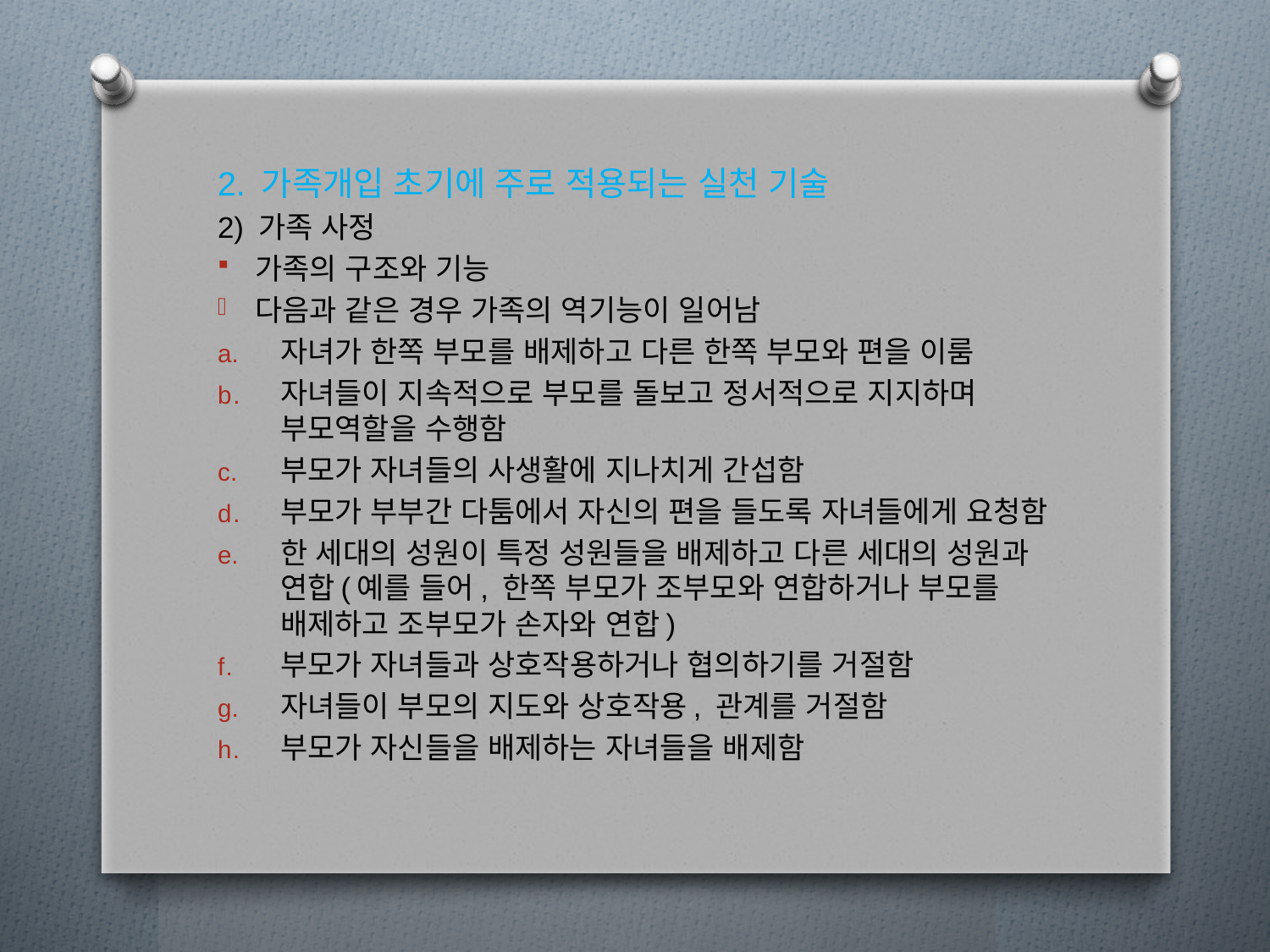

2. 가족개입 초기에 주로 적용되는 실천 기술
2) 가족 사정
가족의 구조와 기능
다음과 같은 경우 가족의 역기능이 일어남
자녀가 한쪽 부모를 배제하고 다른 한쪽 부모와 편을 이룸
자녀들이 지속적으로 부모를 돌보고 정서적으로 지지하며 부모역할을 수행함
부모가 자녀들의 사생활에 지나치게 간섭함
부모가 부부간 다툼에서 자신의 편을 들도록 자녀들에게 요청함
한 세대의 성원이 특정 성원들을 배제하고 다른 세대의 성원과 연합(예를 들어, 한쪽 부모가 조부모와 연합하거나 부모를 배제하고 조부모가 손자와 연합)
부모가 자녀들과 상호작용하거나 협의하기를 거절함
자녀들이 부모의 지도와 상호작용, 관계를 거절함
부모가 자신들을 배제하는 자녀들을 배제함